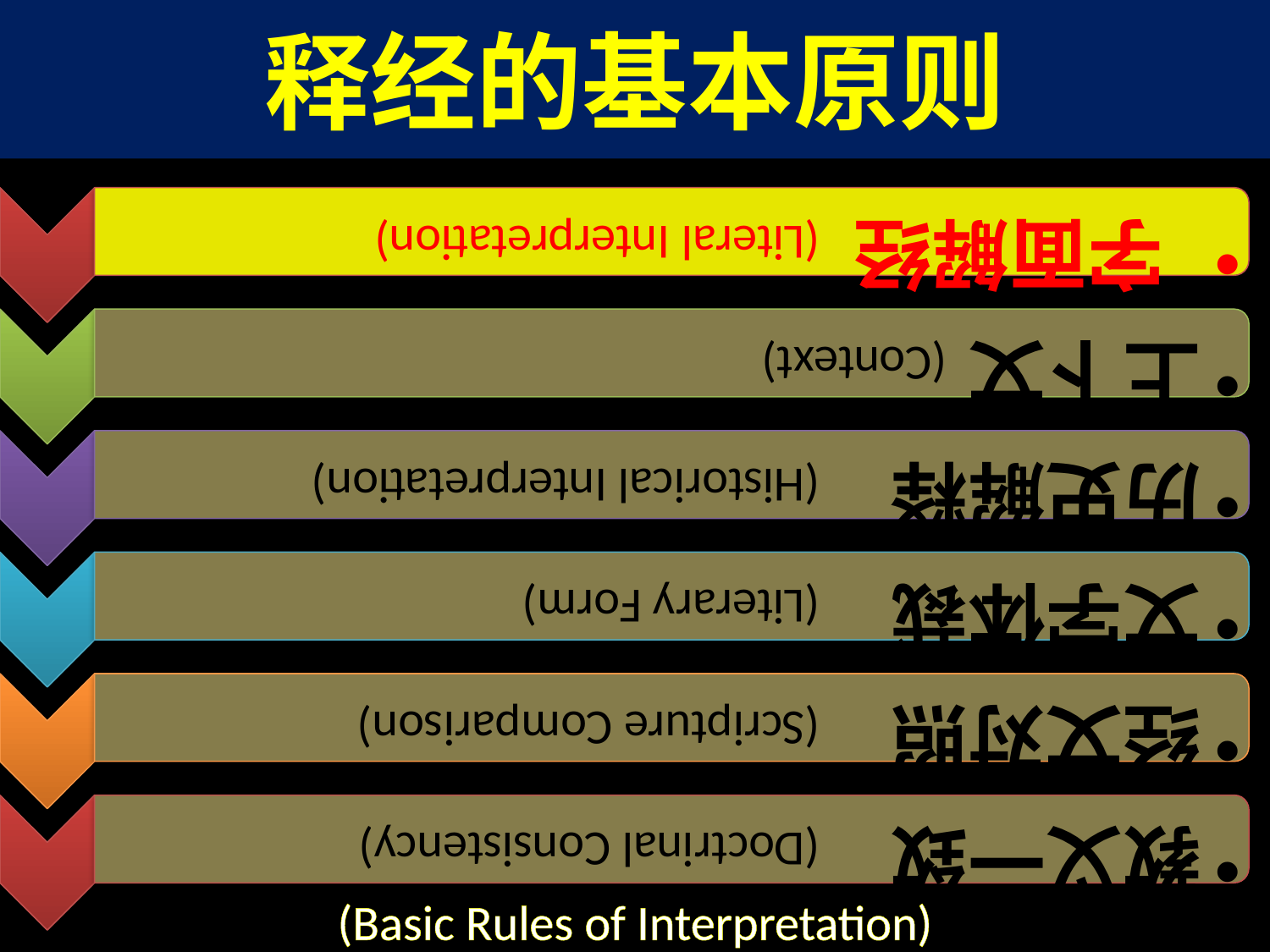

释经的基本原则

 字面解经	(Literal Interpretation)

上下文 	(Context)

历史解释 	(Historical Interpretation)

文学体裁 	(Literary Form)

经文对照 	(Scripture Comparison)

教义一致 	(Doctrinal Consistency)

(Basic Rules of Interpretation)